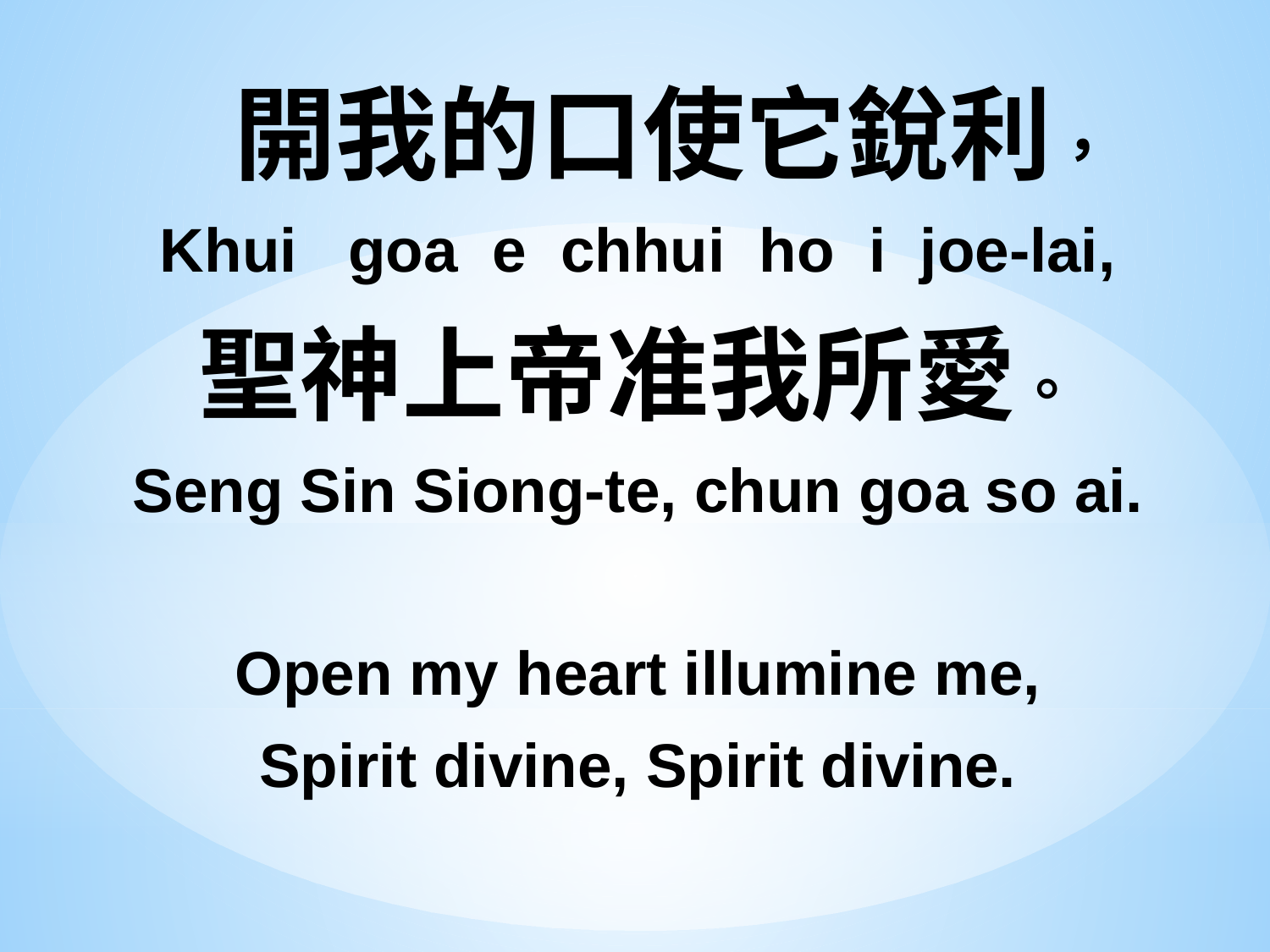

開我的口使它銳利，
Khui   goa  e  chhui  ho  i  joe-lai,
聖神上帝准我所愛。
Seng Sin Siong-te, chun goa so ai.

Open my heart illumine me,
Spirit divine, Spirit divine.